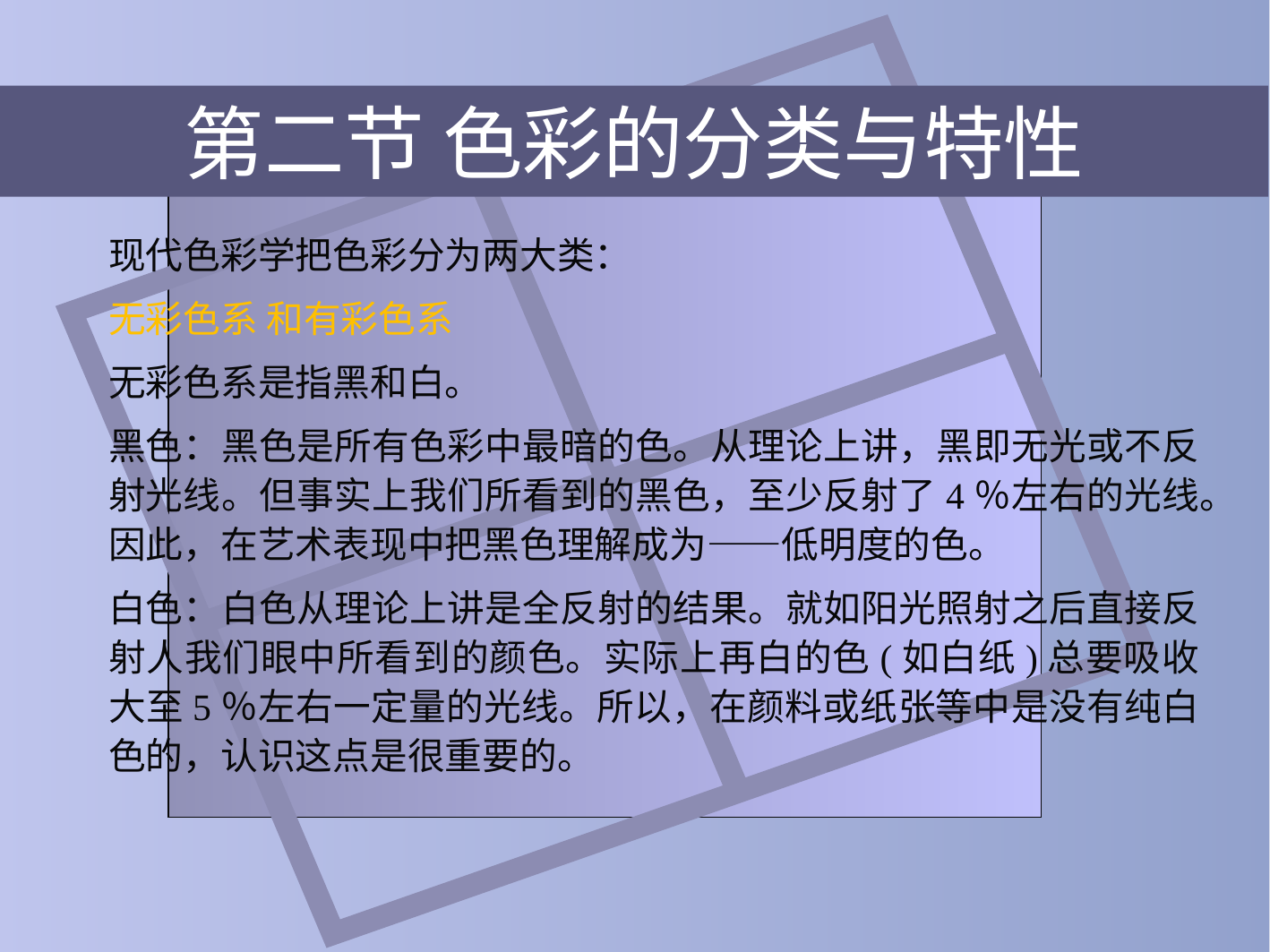

# 第二节 色彩的分类与特性
现代色彩学把色彩分为两大类：
无彩色系 和有彩色系
无彩色系是指黑和白。
黑色：黑色是所有色彩中最暗的色。从理论上讲，黑即无光或不反射光线。但事实上我们所看到的黑色，至少反射了4％左右的光线。因此，在艺术表现中把黑色理解成为——低明度的色。
白色：白色从理论上讲是全反射的结果。就如阳光照射之后直接反射人我们眼中所看到的颜色。实际上再白的色(如白纸)总要吸收大至5％左右一定量的光线。所以，在颜料或纸张等中是没有纯白色的，认识这点是很重要的。